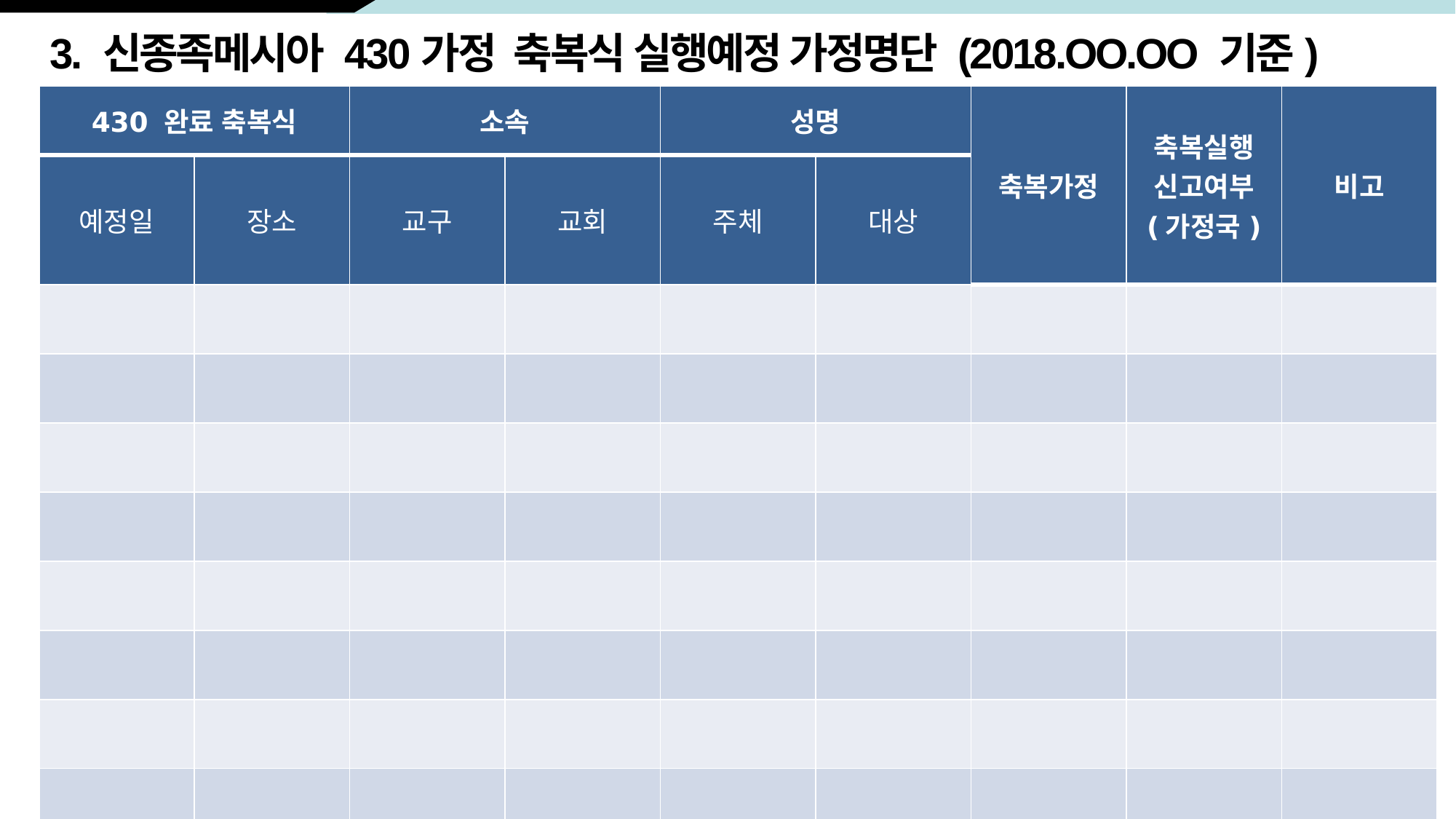

# 3. 신종족메시아 430가정  축복식 실행예정 가정명단 (2018.OO.OO 기준)
| 430 완료 축복식 |  | 소속 |  | 성명 |  | 축복가정 | 축복실행 신고여부 (가정국) | 비고 |
| --- | --- | --- | --- | --- | --- | --- | --- | --- |
| 예정일 | 장소 | 교구 | 교회 | 주체 | 대상 |  |  |  |
|  |  |  |  |  |  |  |  |  |
|  |  |  |  |  |  |  |  |  |
|  |  |  |  |  |  |  |  |  |
|  |  |  |  |  |  |  |  |  |
|  |  |  |  |  |  |  |  |  |
|  |  |  |  |  |  |  |  |  |
|  |  |  |  |  |  |  |  |  |
|  |  |  |  |  |  |  |  |  |